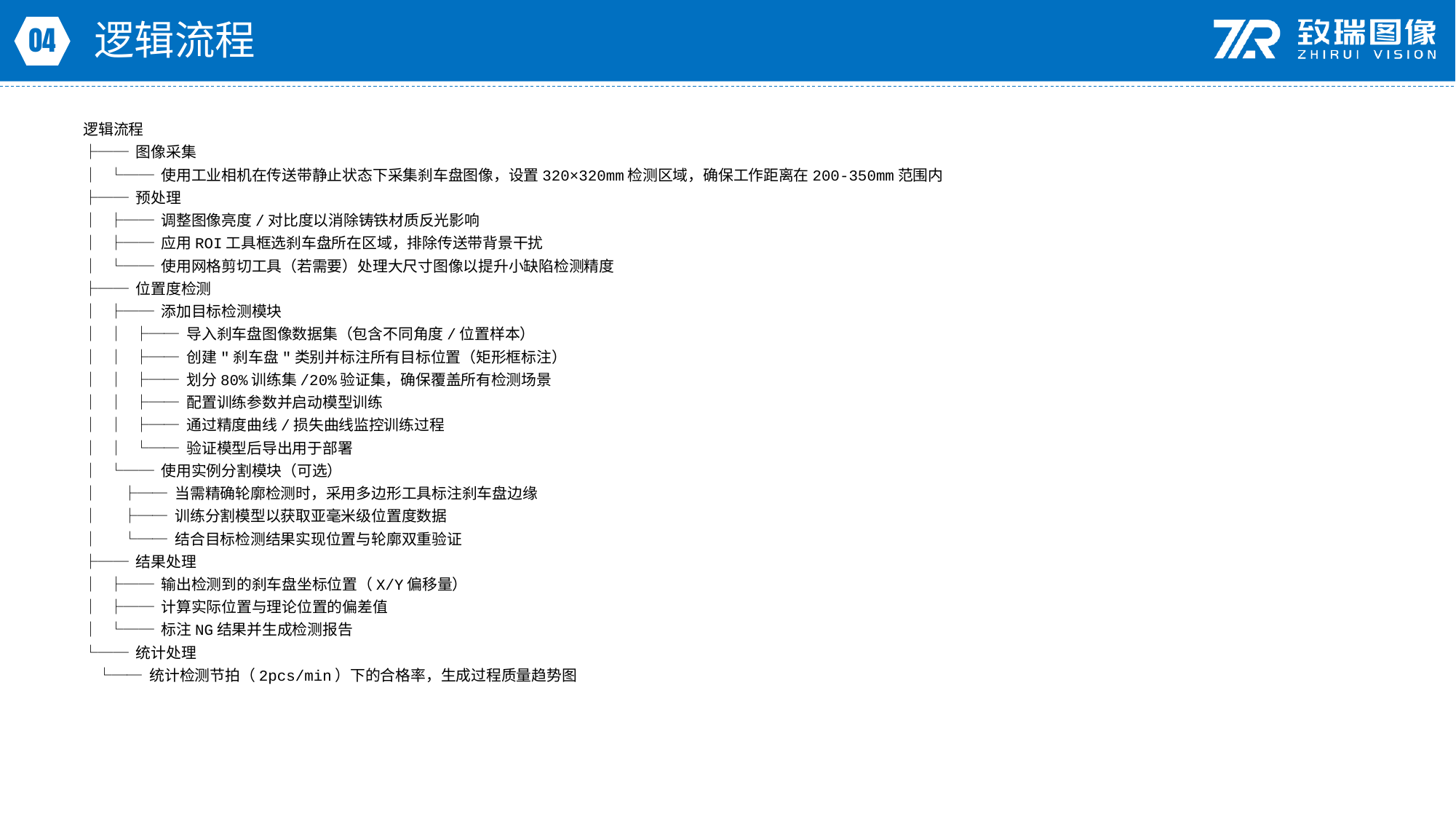

逻辑流程
04

逻辑流程
├── 图像采集
│   └── 使用工业相机在传送带静止状态下采集刹车盘图像，设置320×320mm检测区域，确保工作距离在200-350mm范围内
├── 预处理
│   ├── 调整图像亮度/对比度以消除铸铁材质反光影响
│   ├── 应用ROI工具框选刹车盘所在区域，排除传送带背景干扰
│   └── 使用网格剪切工具（若需要）处理大尺寸图像以提升小缺陷检测精度
├── 位置度检测
│   ├── 添加目标检测模块
│   │   ├── 导入刹车盘图像数据集（包含不同角度/位置样本）
│   │   ├── 创建"刹车盘"类别并标注所有目标位置（矩形框标注）
│   │   ├── 划分80%训练集/20%验证集，确保覆盖所有检测场景
│   │   ├── 配置训练参数并启动模型训练
│   │   ├── 通过精度曲线/损失曲线监控训练过程
│   │   └── 验证模型后导出用于部署
│   └── 使用实例分割模块（可选）
│       ├── 当需精确轮廓检测时，采用多边形工具标注刹车盘边缘
│       ├── 训练分割模型以获取亚毫米级位置度数据
│       └── 结合目标检测结果实现位置与轮廓双重验证
├── 结果处理
│   ├── 输出检测到的刹车盘坐标位置（X/Y偏移量）
│   ├── 计算实际位置与理论位置的偏差值
│   └── 标注NG结果并生成检测报告
└── 统计处理
    └── 统计检测节拍（2pcs/min）下的合格率，生成过程质量趋势图